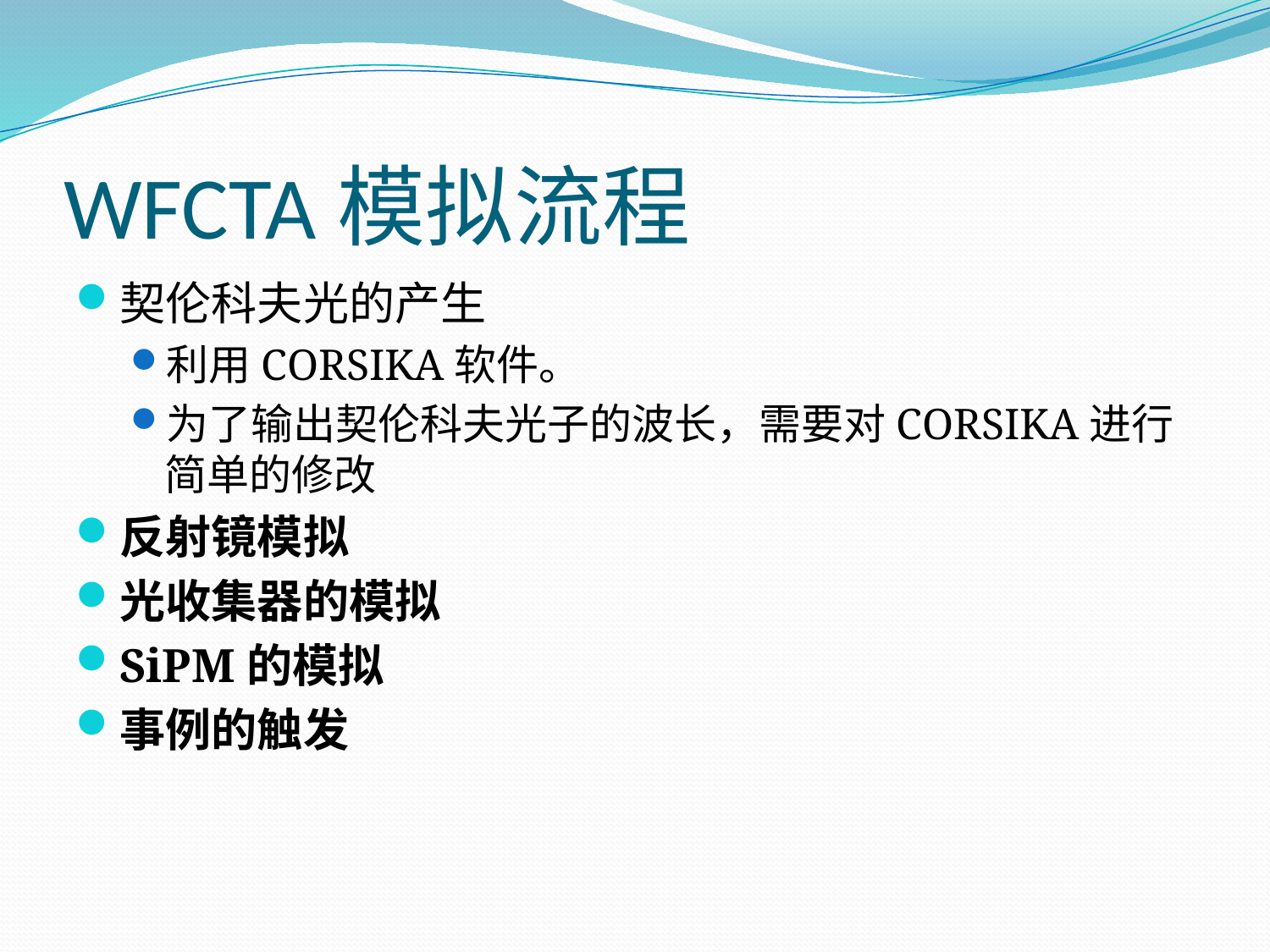

# WFCTA模拟流程
契伦科夫光的产生
利用CORSIKA软件。
为了输出契伦科夫光子的波长，需要对CORSIKA进行简单的修改
反射镜模拟
光收集器的模拟
SiPM的模拟
事例的触发